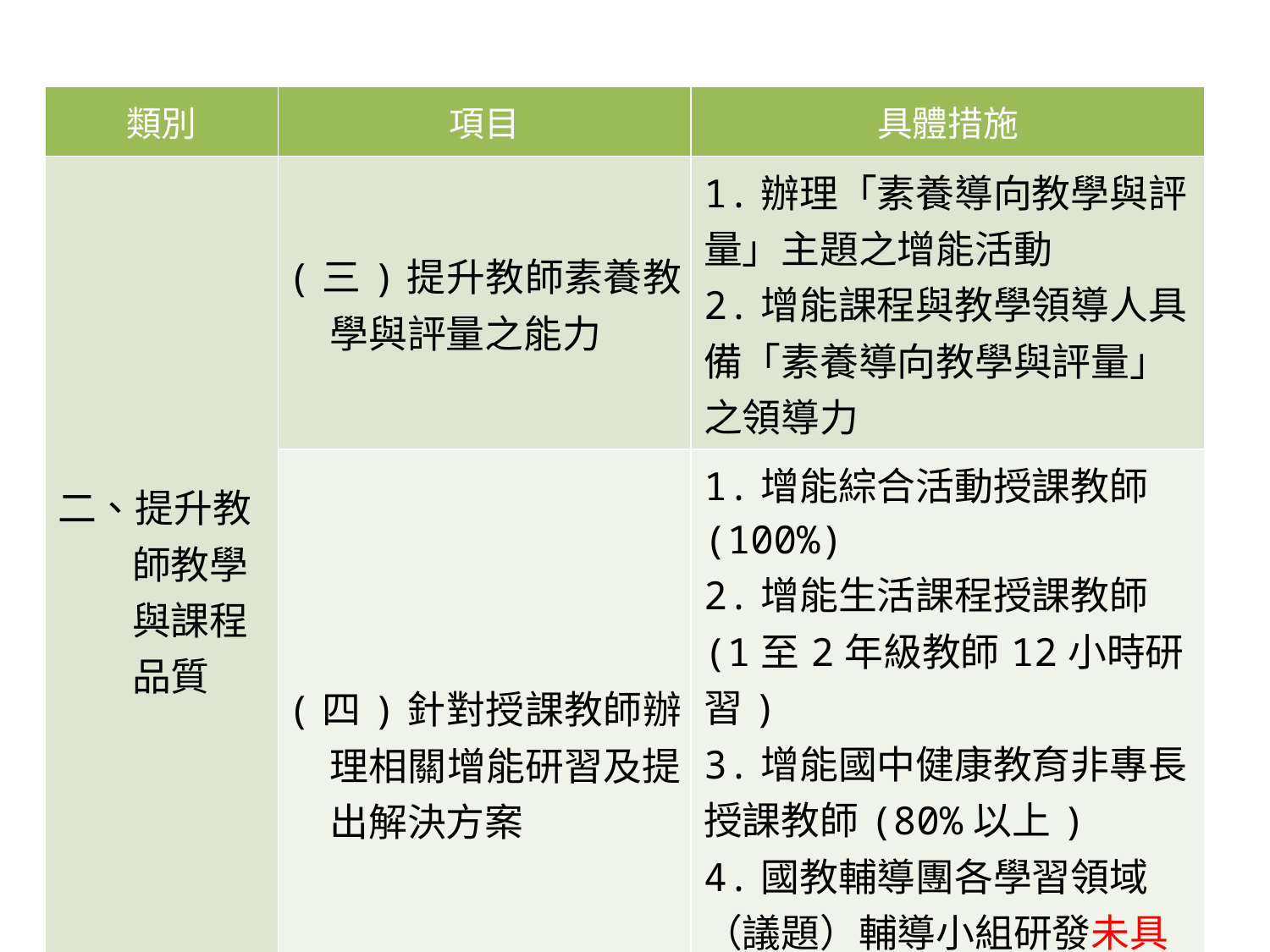

| 類別 | 項目 | 具體措施 |
| --- | --- | --- |
| 二、提升教 師教學 與課程 品質 | (三)提升教師素養教學與評量之能力 | 1.辦理「素養導向教學與評量」主題之增能活動 2.增能課程與教學領導人具備「素養導向教學與評量」之領導力 |
|  | (四)針對授課教師辦理相關增能研習及提出解決方案 | 1.增能綜合活動授課教師(100%) 2.增能生活課程授課教師(1至2年級教師12小時研習) 3.增能國中健康教育非專長授課教師(80%以上) 4.國教輔導團各學習領域（議題）輔導小組研發未具該專長教師之增能課程並推動辦理 |